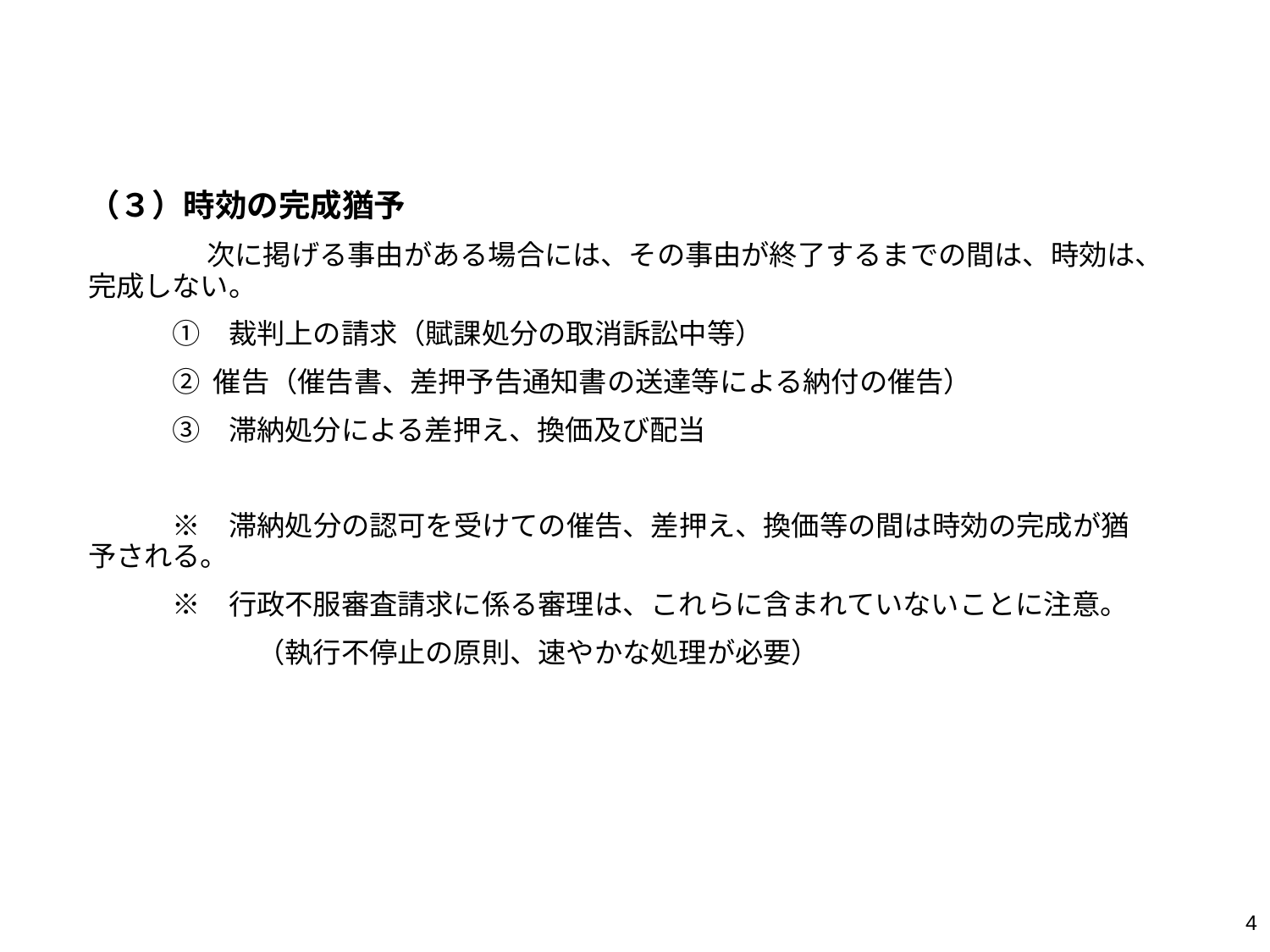

（３）時効の完成猶予
　 　　　次に掲げる事由がある場合には、その事由が終了するまでの間は、時効は、完成しない。
　　　①　裁判上の請求（賦課処分の取消訴訟中等）
　　　②  催告（催告書、差押予告通知書の送達等による納付の催告）
　　　③　滞納処分による差押え、換価及び配当

　　　※　滞納処分の認可を受けての催告、差押え、換価等の間は時効の完成が猶予される。
　　　※　行政不服審査請求に係る審理は、これらに含まれていないことに注意。
　　　　　　（執行不停止の原則、速やかな処理が必要）
4